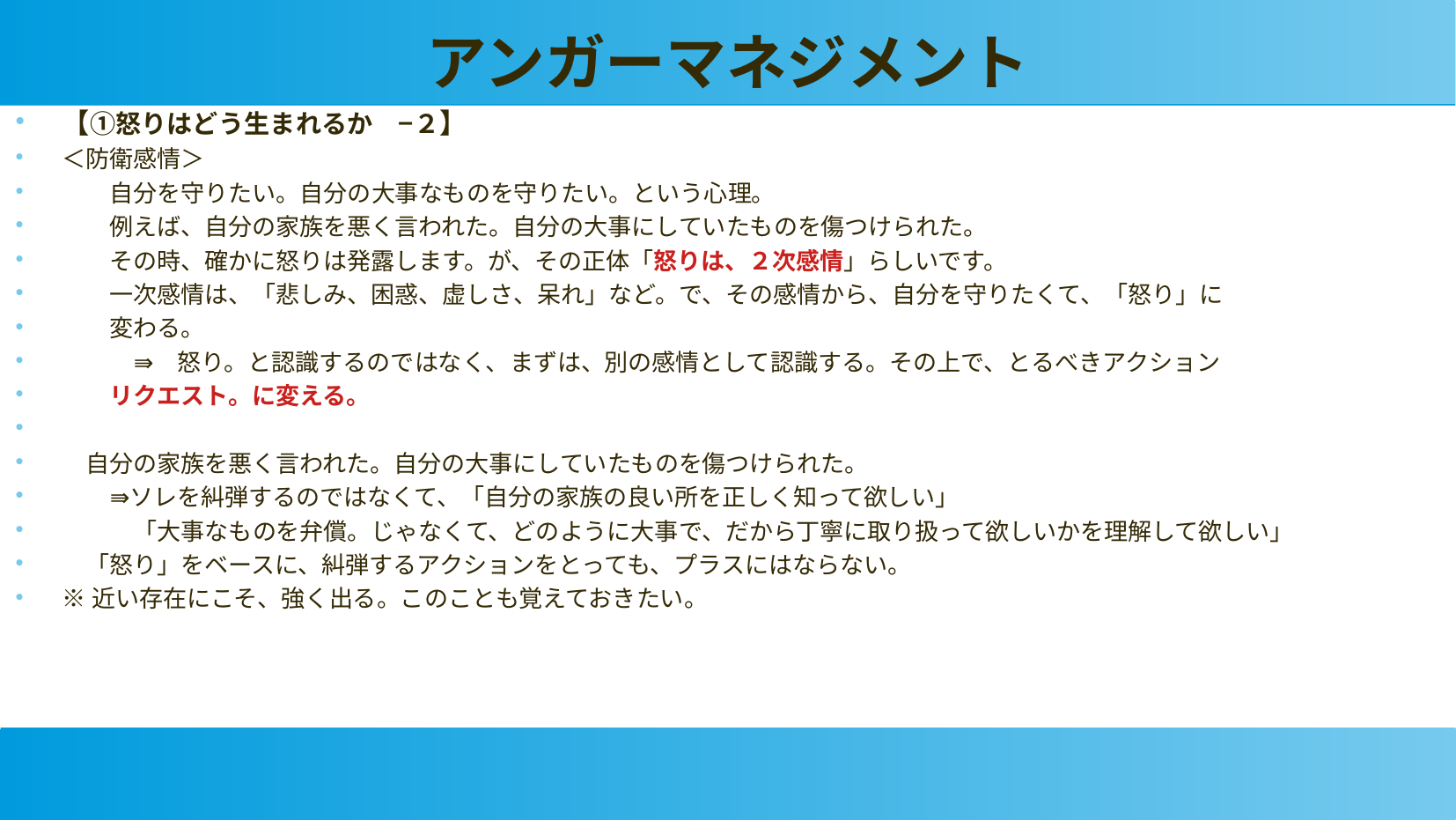

アンガーマネジメント
【①怒りはどう生まれるか　−２】
＜防衛感情＞
　　自分を守りたい。自分の大事なものを守りたい。という心理。
　　例えば、自分の家族を悪く言われた。自分の大事にしていたものを傷つけられた。
　　その時、確かに怒りは発露します。が、その正体「怒りは、２次感情」らしいです。
　　一次感情は、「悲しみ、困惑、虚しさ、呆れ」など。で、その感情から、自分を守りたくて、「怒り」に
　　変わる。
　　　⇛　怒り。と認識するのではなく、まずは、別の感情として認識する。その上で、とるべきアクション
　　リクエスト。に変える。

　自分の家族を悪く言われた。自分の大事にしていたものを傷つけられた。
　　⇛ソレを糾弾するのではなくて、「自分の家族の良い所を正しく知って欲しい」
　　　「大事なものを弁償。じゃなくて、どのように大事で、だから丁寧に取り扱って欲しいかを理解して欲しい」
　「怒り」をベースに、糾弾するアクションをとっても、プラスにはならない。
※近い存在にこそ、強く出る。このことも覚えておきたい。